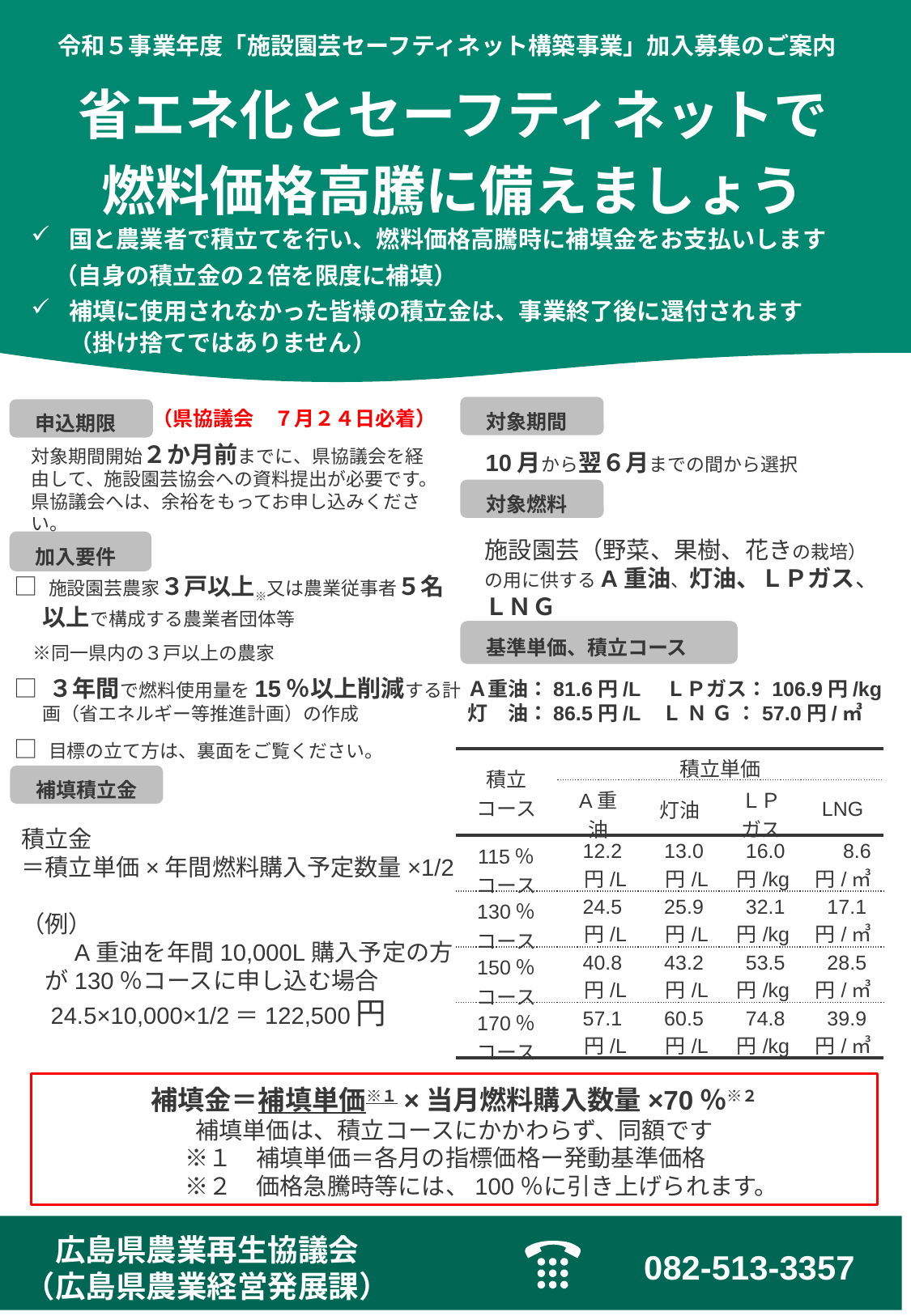

# 令和５事業年度「施設園芸セーフティネット構築事業」加入募集のご案内
省エネ化とセーフティネットで
燃料価格高騰に備えましょう

国と農業者で積立てを行い、燃料価格高騰時に補填金をお支払いします
　（自身の積立金の２倍を限度に補填）
補填に使用されなかった皆様の積立金は、事業終了後に還付されます
（掛け捨てではありません）
対象期間
申込期限
（県協議会　７月２４日必着）
対象期間開始２か月前までに、県協議会を経由して、施設園芸協会への資料提出が必要です。
県協議会へは、余裕をもってお申し込みください。

10月から翌６月までの間から選択
対象燃料
施設園芸（野菜、果樹、花きの栽培）の用に供するA重油、灯油、ＬＰガス、ＬＮＧ
加入要件
□ 施設園芸農家３戸以上※又は農業従事者５名以上で構成する農業者団体等
　※同一県内の３戸以上の農家
□ ３年間で燃料使用量を15％以上削減する計画（省エネルギー等推進計画）の作成
□ 目標の立て方は、裏面をご覧ください。
基準単価、積立コース
Ａ重油：81.6円/L　ＬＰガス：106.9円/kg
灯　油：86.5円/L   Ｌ Ｎ Ｇ ：57.0円/㎥
| 積立コース | 積立単価 |  |  |  |
| --- | --- | --- | --- | --- |
|  | A重油 | 灯油 | ＬＰガス | LNG |
| 115％コース | 12.2円/L | 13.0円/L | 16.0円/kg | 8.6 円/㎥ |
| 130％コース | 24.5円/L | 25.9円/L | 32.1円/kg | 17.1円/㎥ |
| 150％コース | 40.8円/L | 43.2円/L | 53.5円/kg | 28.5円/㎥ |
| 170％コース | 57.1円/L | 60.5円/L | 74.8円/kg | 39.9円/㎥ |
補填積立金
積立金
＝積立単価×年間燃料購入予定数量×1/2

（例）
　　A重油を年間10,000L購入予定の方
　が130％コースに申し込む場合
　24.5×10,000×1/2＝122,500円
補填金＝補填単価※１×当月燃料購入数量×70％※２
補填単価は、積立コースにかかわらず、同額です
　　　　　　※１　補填単価＝各月の指標価格ー発動基準価格
　　　　　　※２　価格急騰時等には、100％に引き上げられます。

　広島県農業再生協議会
（広島県農業経営発展課）
082-513-3357